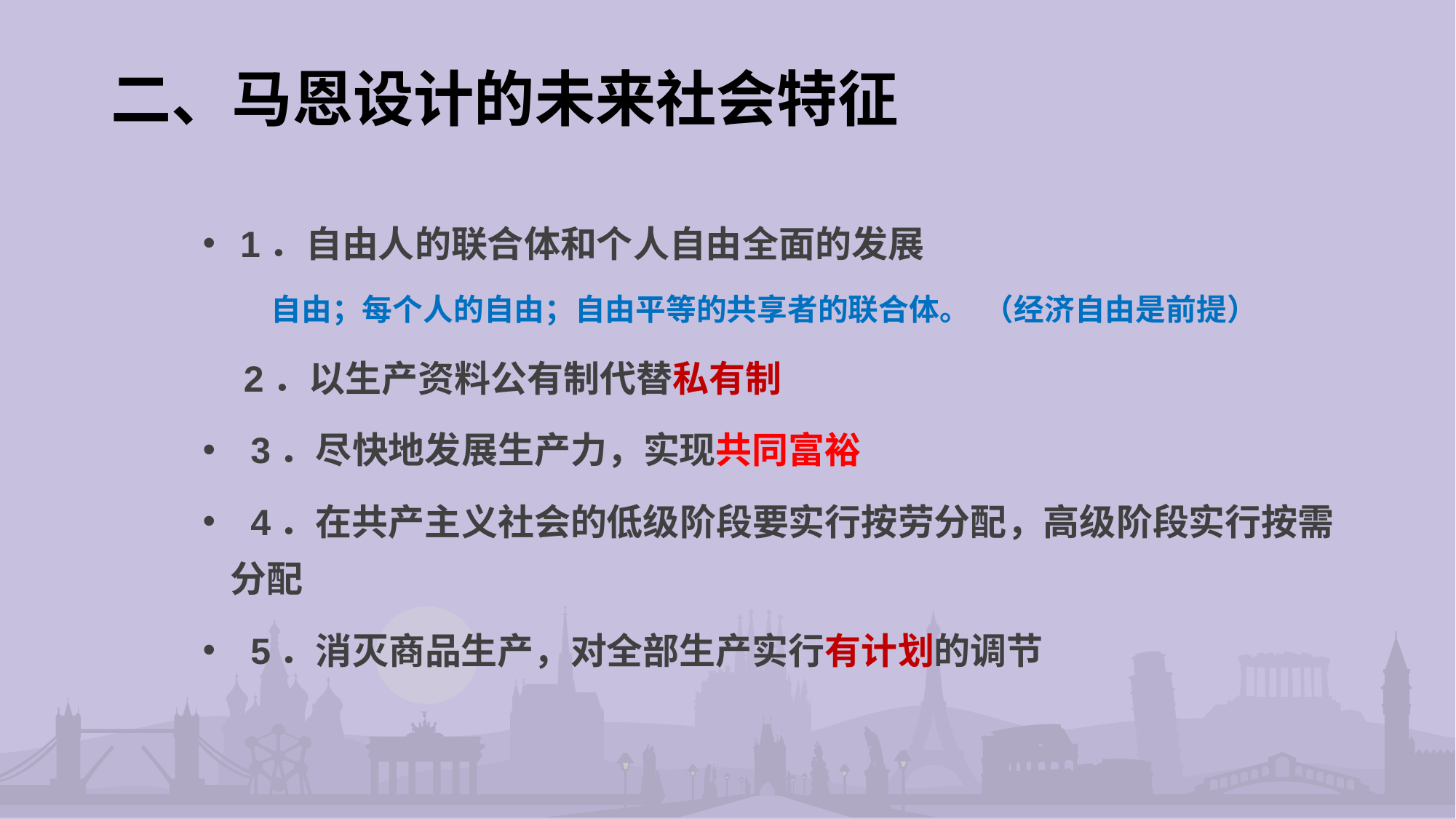

# 二、马恩设计的未来社会特征
 1．自由人的联合体和个人自由全面的发展
          自由；每个人的自由；自由平等的共享者的联合体。  （经济自由是前提）
    2．以生产资料公有制代替私有制
  3．尽快地发展生产力，实现共同富裕
  4．在共产主义社会的低级阶段要实行按劳分配，高级阶段实行按需分配
  5．消灭商品生产，对全部生产实行有计划的调节